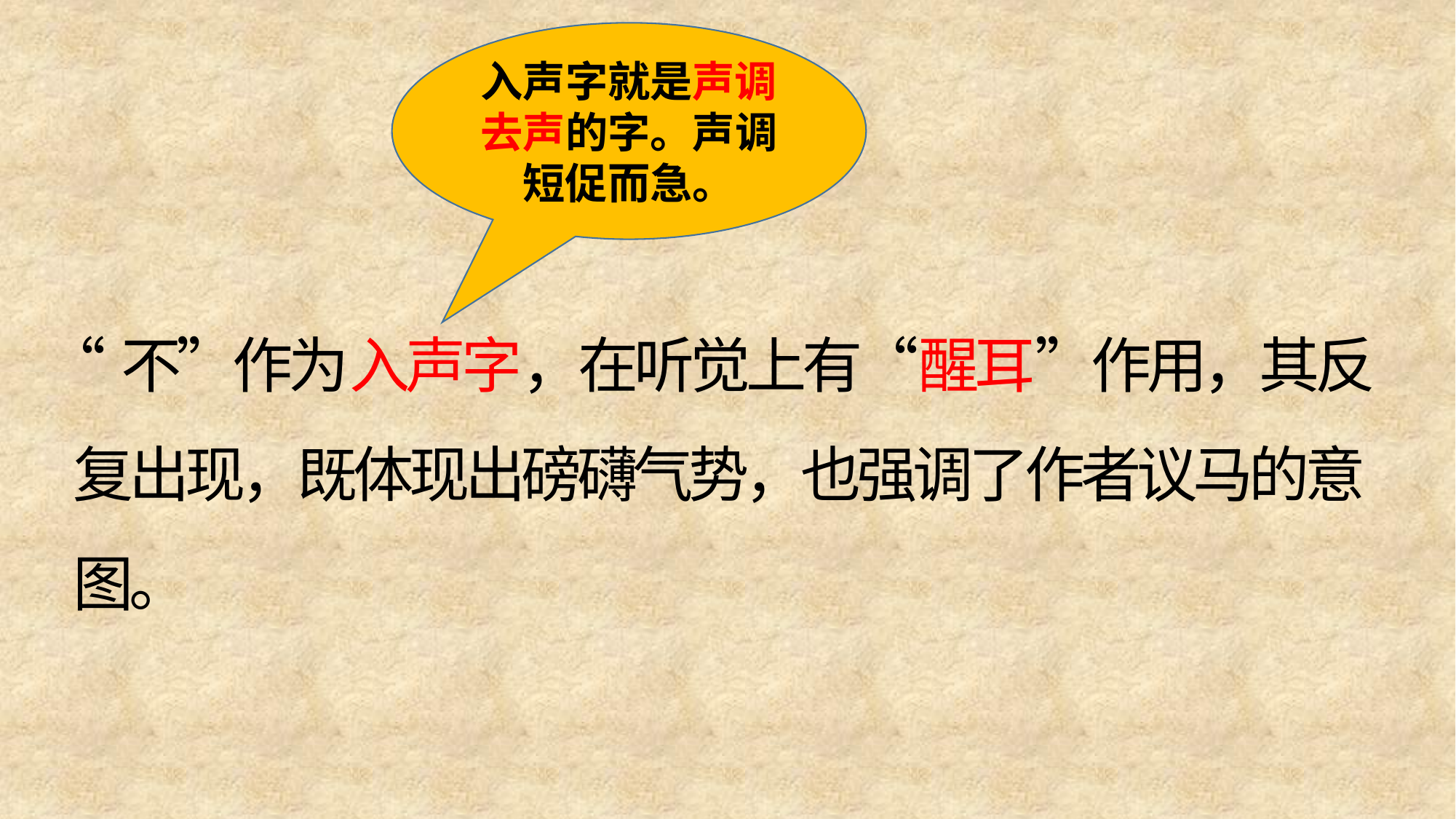

入声字就是声调去声的字。声调短促而急。
“不”作为入声字，在听觉上有“醒耳”作用，其反复出现，既体现出磅礴气势，也强调了作者议马的意图。